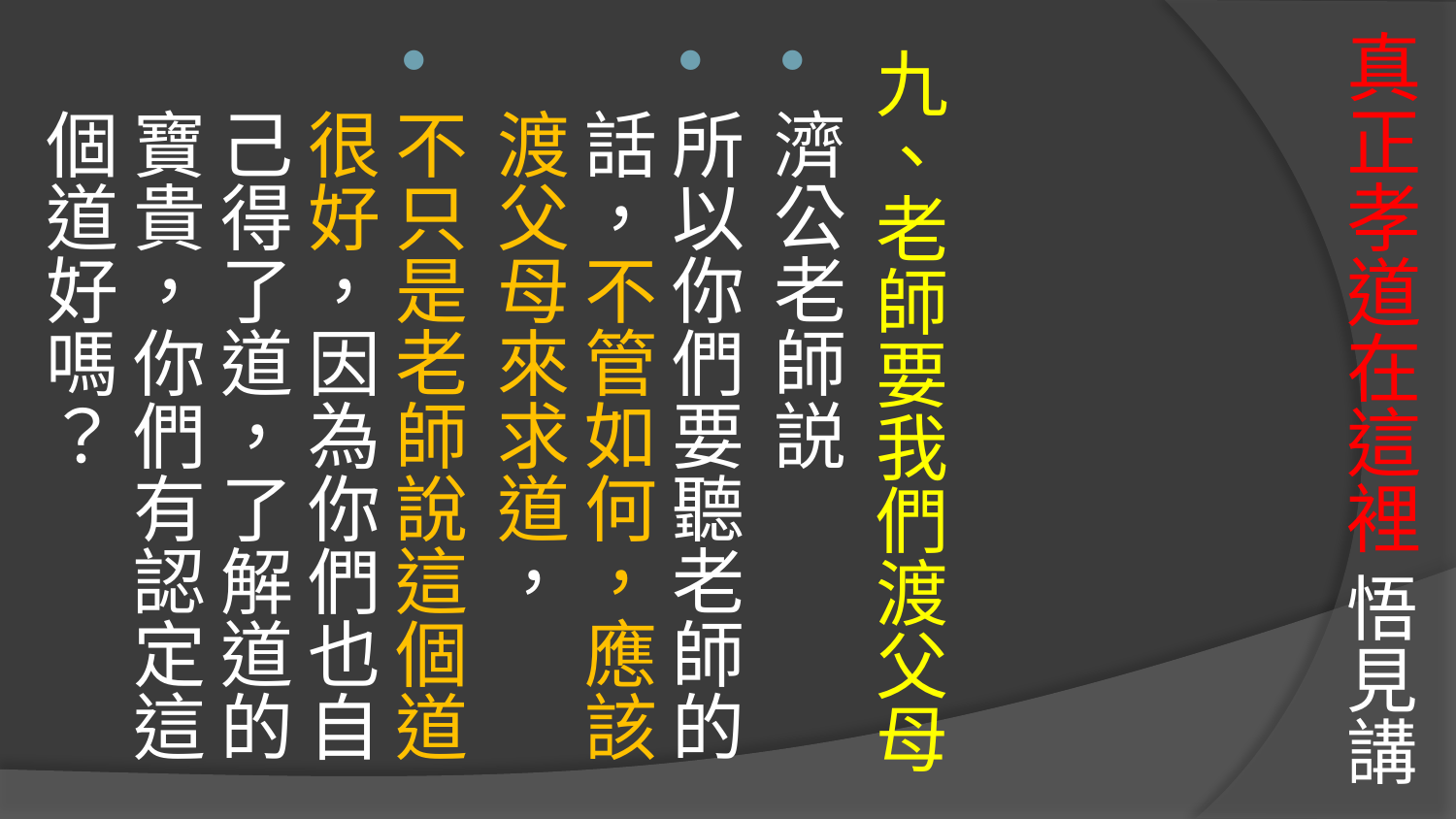

# 真正孝道在這裡 悟見講
九、老師要我們渡父母
濟公老師説
所以你們要聽老師的話，不管如何，應該渡父母來求道，
不只是老師說這個道很好，因為你們也自己得了道，了解道的寶貴，你們有認定這個道好嗎？